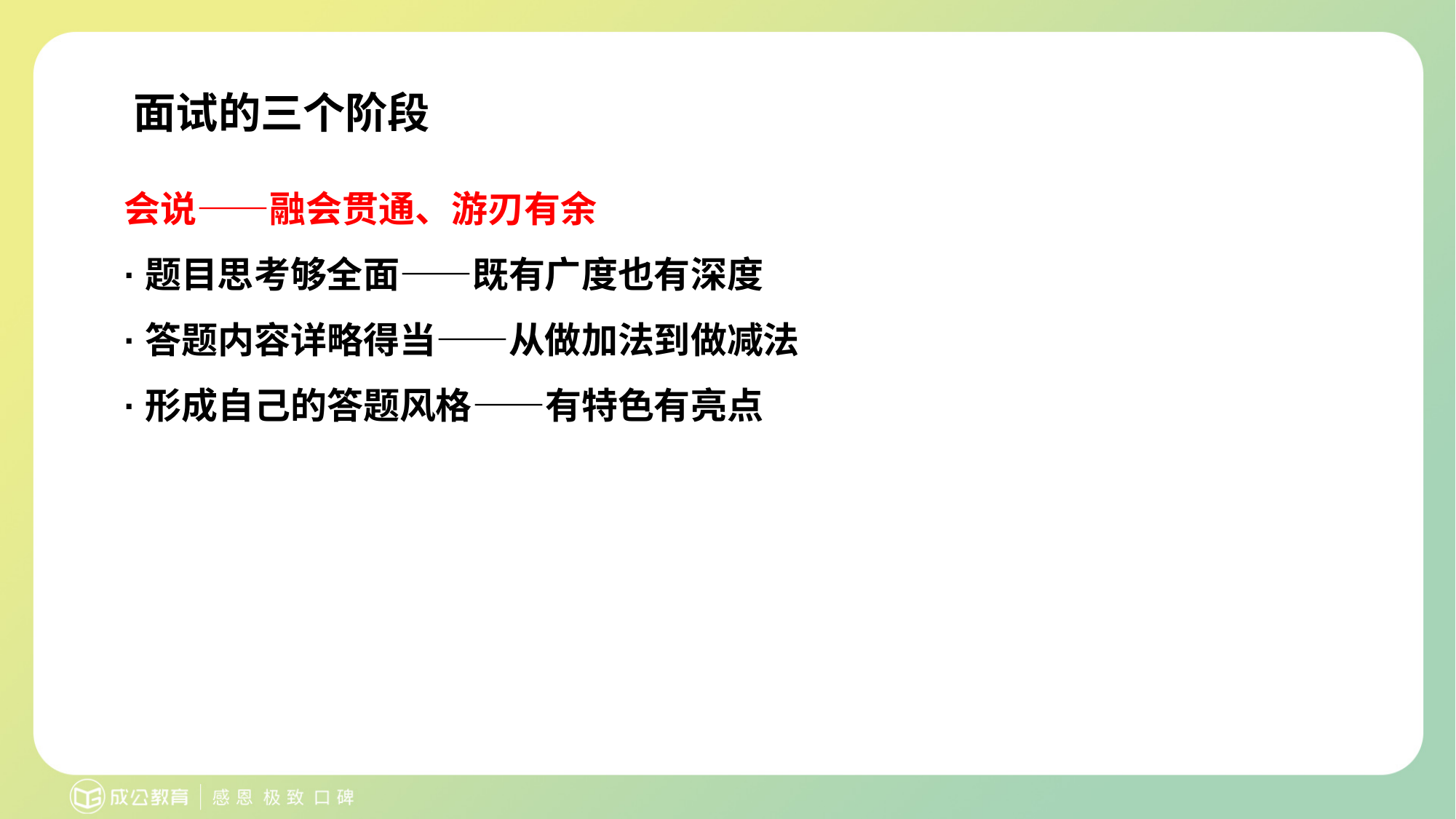

面试的三个阶段
会说——融会贯通、游刃有余
·题目思考够全面——既有广度也有深度
·答题内容详略得当——从做加法到做减法
·形成自己的答题风格——有特色有亮点